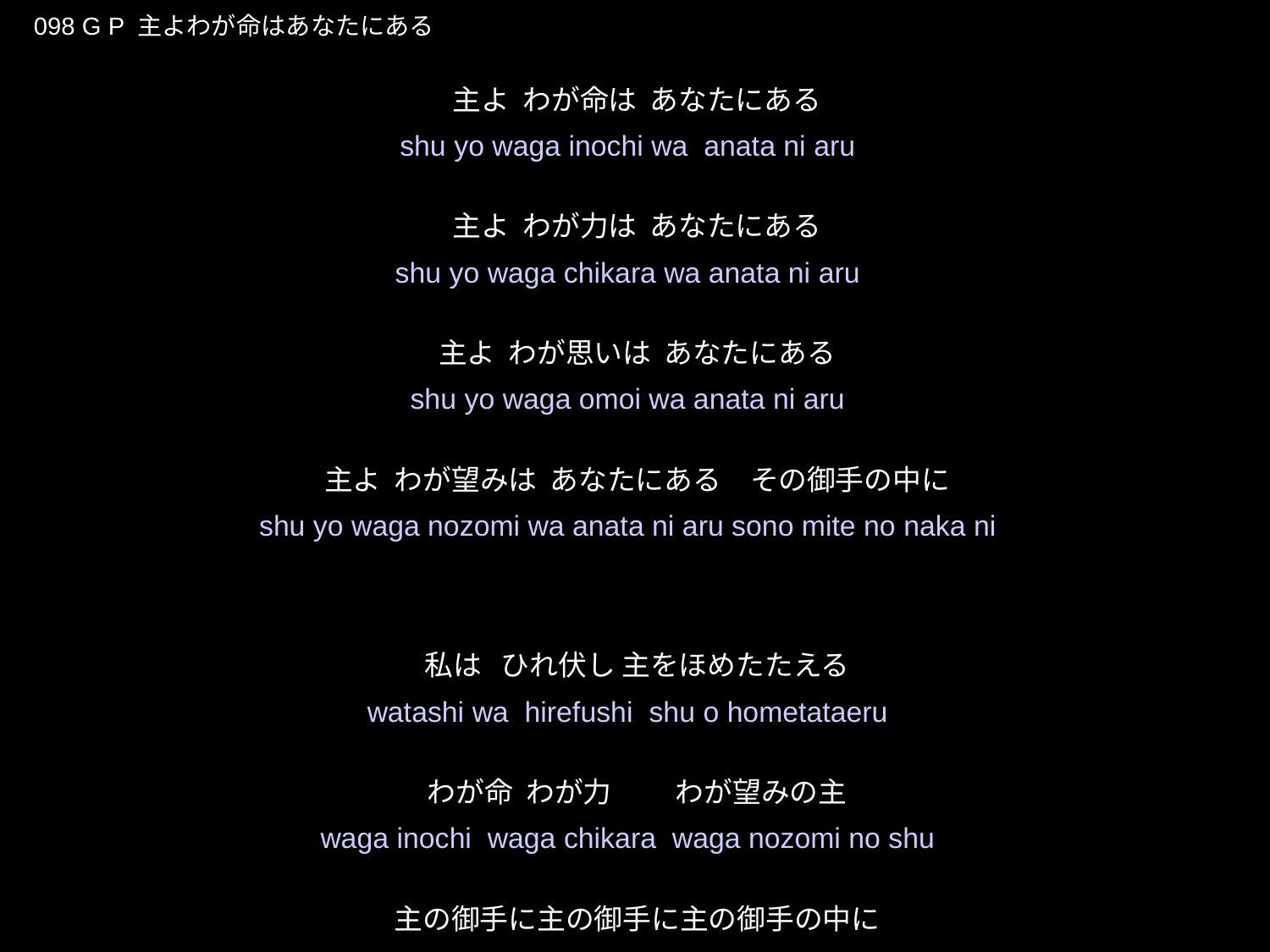

しゅよわがいのちはあなたにある
★P
098 G P 主よわが命はあなたにある
主よ  わが命は  あなたにある
主よ  わが力は  あなたにある
主よ  わが思いは  あなたにある
主よ  わが望みは  あなたにある　その御手の中に
私は   ひれ伏し 主をほめたたえる
わが命  わが力 　　わが望みの主
主の御手に主の御手に主の御手の中に
★１
shu yo waga inochi wa  anata ni aru
shu yo waga chikara wa anata ni aru
shu yo waga omoi wa anata ni aru
shu yo waga nozomi wa anata ni aru sono mite no naka ni
watashi wa  hirefushi  shu o hometataeru
waga inochi  waga chikara  waga nozomi no shu
shu no mite ni  shu no mite ni  shu no mite no naka ni